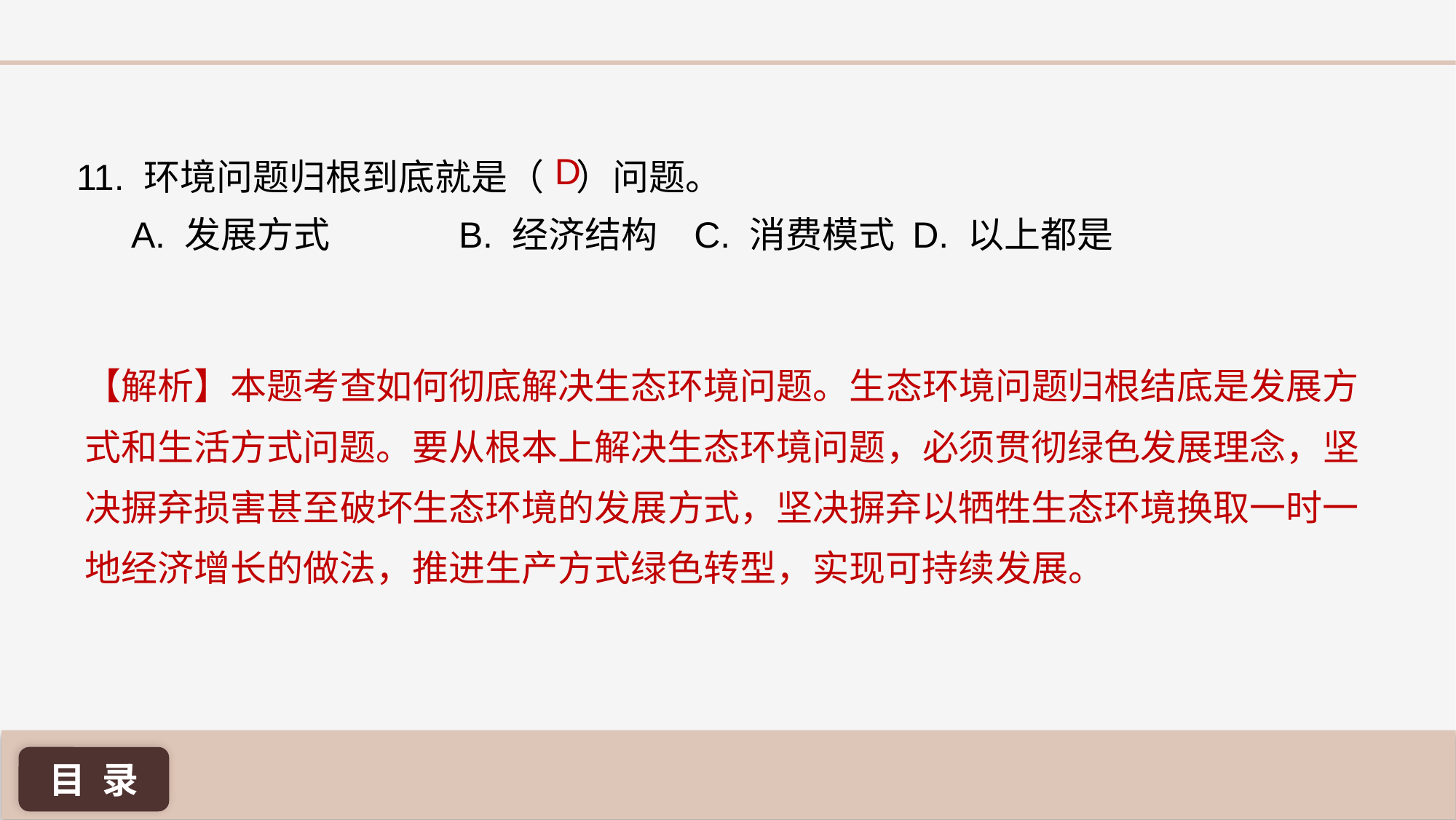

D
11. 环境问题归根到底就是（	 ）问题。
A. 发展方式 		B. 经济结构	 C. 消费模式	 D. 以上都是
【解析】本题考查如何彻底解决生态环境问题。生态环境问题归根结底是发展方式和生活方式问题。要从根本上解决生态环境问题，必须贯彻绿色发展理念，坚决摒弃损害甚至破坏生态环境的发展方式，坚决摒弃以牺牲生态环境换取一时一地经济增长的做法，推进生产方式绿色转型，实现可持续发展。